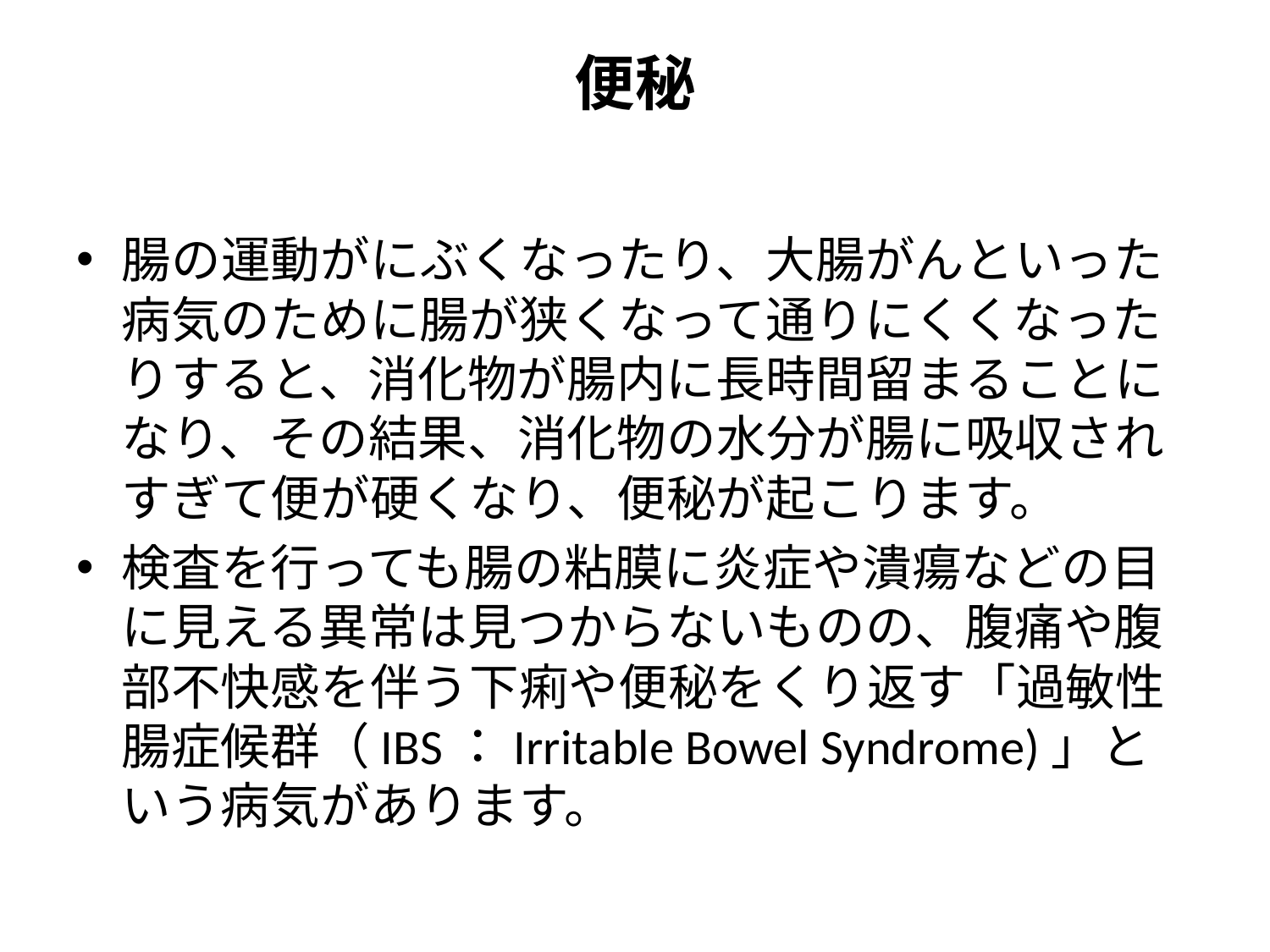

# 便秘
腸の運動がにぶくなったり、大腸がんといった病気のために腸が狭くなって通りにくくなったりすると、消化物が腸内に長時間留まることになり、その結果、消化物の水分が腸に吸収されすぎて便が硬くなり、便秘が起こります。
検査を行っても腸の粘膜に炎症や潰瘍などの目に見える異常は見つからないものの、腹痛や腹部不快感を伴う下痢や便秘をくり返す「過敏性腸症候群（IBS：Irritable Bowel Syndrome)」という病気があります。